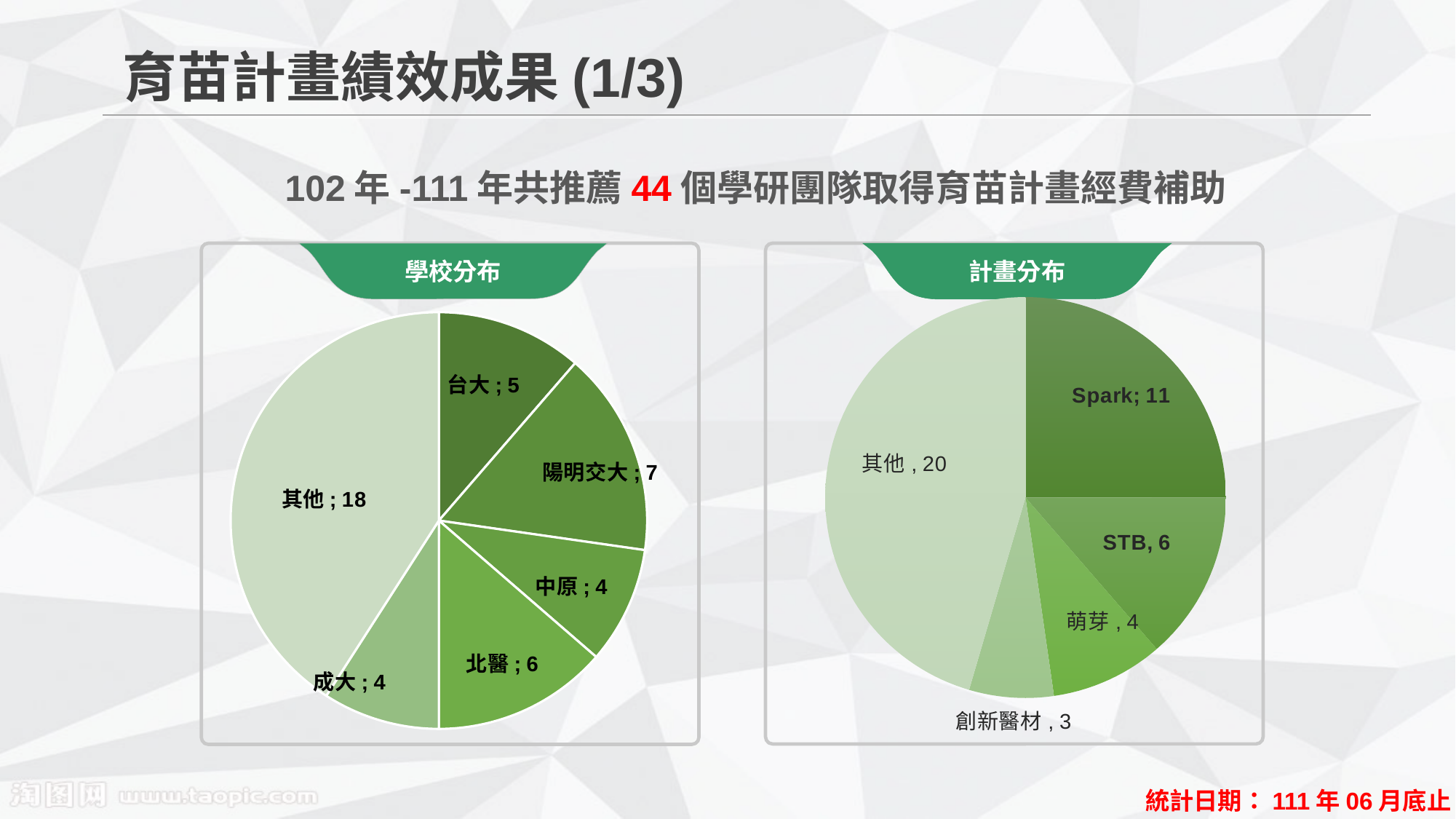

育苗計畫績效成果(1/3)
102年-111年共推薦44個學研團隊取得育苗計畫經費補助

學校分布

### Chart

| Category | 學校分布 |
|---|---|
| 台大 | 5.0 |
| 陽明交大 | 7.0 |
| 中原 | 4.0 |
| 北醫 | 6.0 |
| 成大 | 4.0 |
| 其他 | 18.0 |
計畫分布

### Chart

| Category | 案源分布 |
|---|---|
| Spark | 11.0 |
| STB | 6.0 |
| 萌芽計畫 | 4.0 |
| 創新醫材計畫 | 3.0 |
| 其他 | 20.0 |
統計日期：111年06月底止